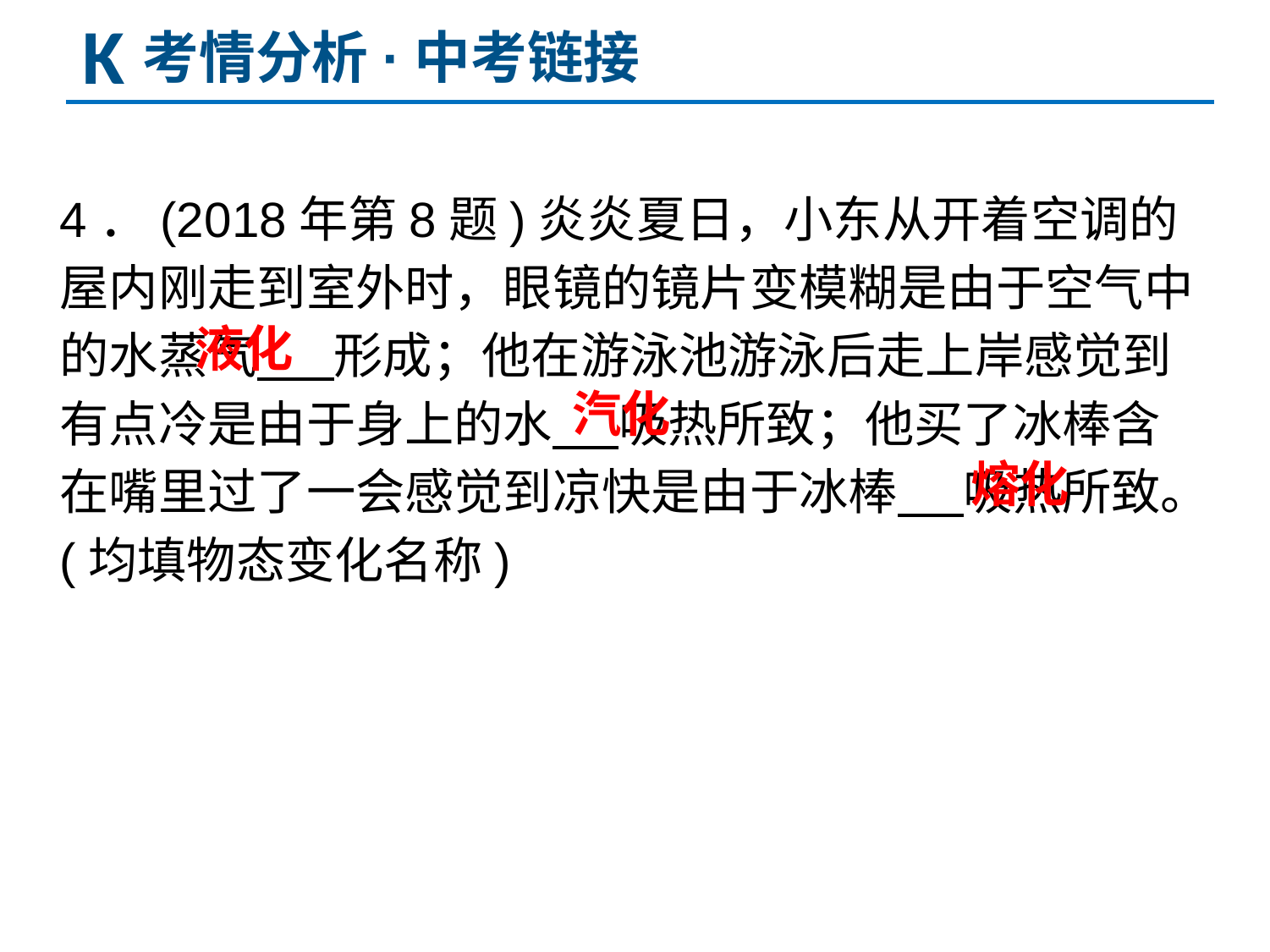

K
考情分析·中考链接
4．(2018年第8题)炎炎夏日，小东从开着空调的屋内刚走到室外时，眼镜的镜片变模糊是由于空气中的水蒸气       形成；他在游泳池游泳后走上岸感觉到有点冷是由于身上的水      吸热所致；他买了冰棒含在嘴里过了一会感觉到凉快是由于冰棒      吸热所致。(均填物态变化名称)
液化
汽化
熔化